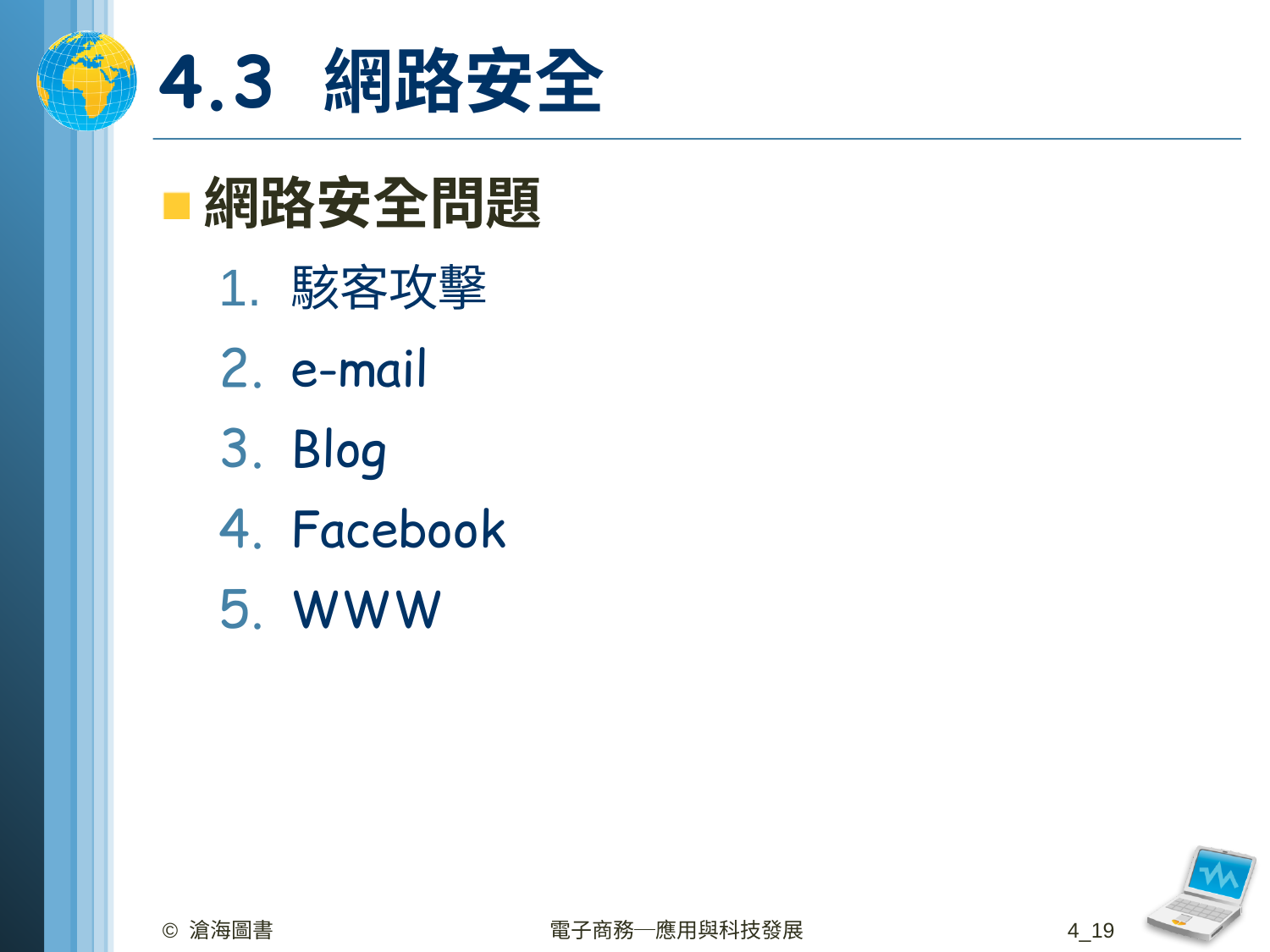

# 4.3 網路安全
網路安全問題
駭客攻擊
e-mail
Blog
Facebook
WWW
© 滄海圖書
電子商務─應用與科技發展
4_19